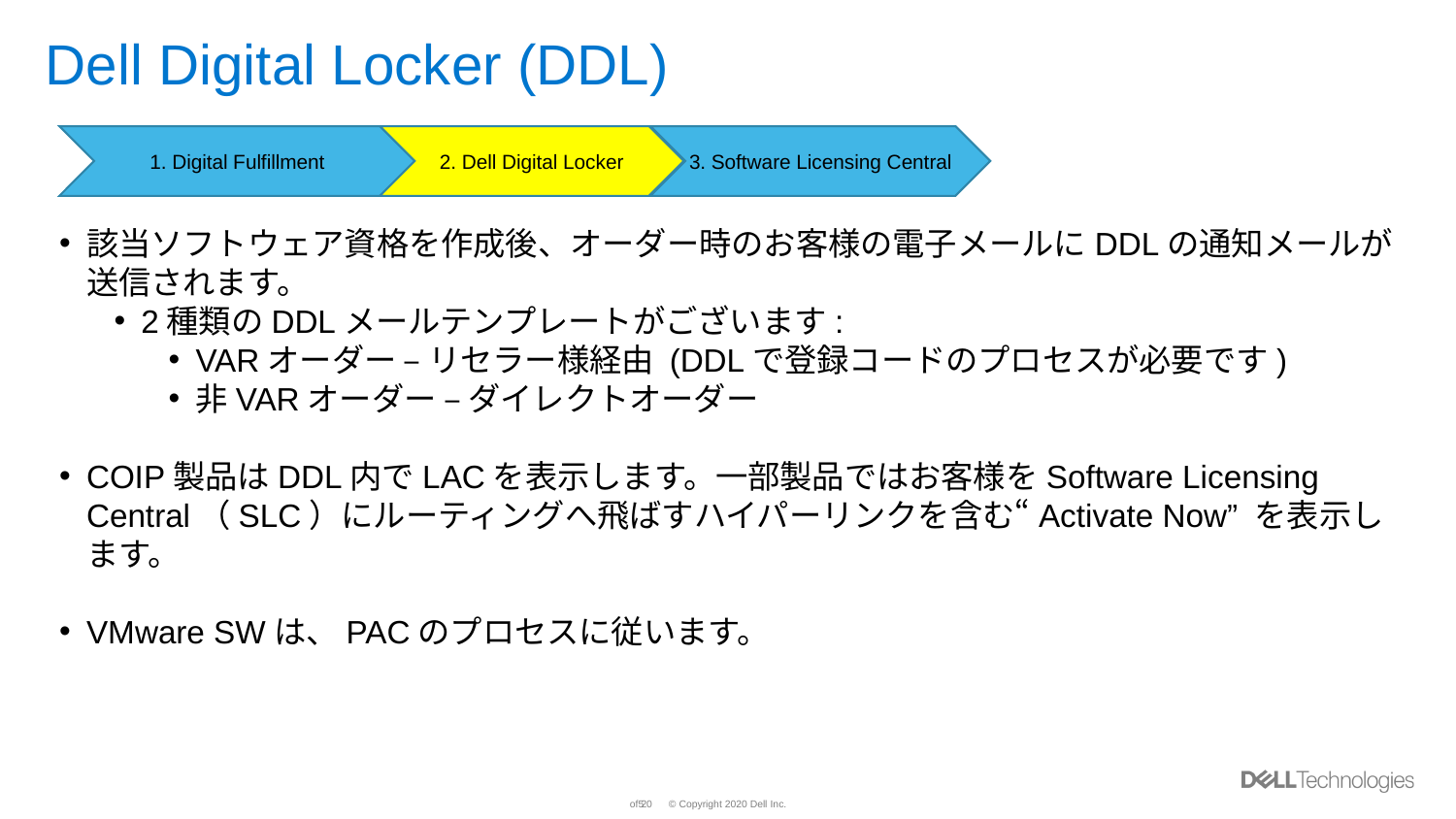

# Dell Digital Locker (DDL)
1. Digital Fulfillment
2. Dell Digital Locker
3. Software Licensing Central
該当ソフトウェア資格を作成後、オーダー時のお客様の電子メールにDDLの通知メールが送信されます。
2種類のDDLメールテンプレートがございます:
VARオーダー – リセラー様経由 (DDLで登録コードのプロセスが必要です)
非VARオーダー – ダイレクトオーダー

COIP製品はDDL内でLACを表示します。一部製品ではお客様をSoftware Licensing Central（SLC）にルーティングへ飛ばすハイパーリンクを含む“Activate Now” を表示します。

VMware SWは、PACのプロセスに従います。